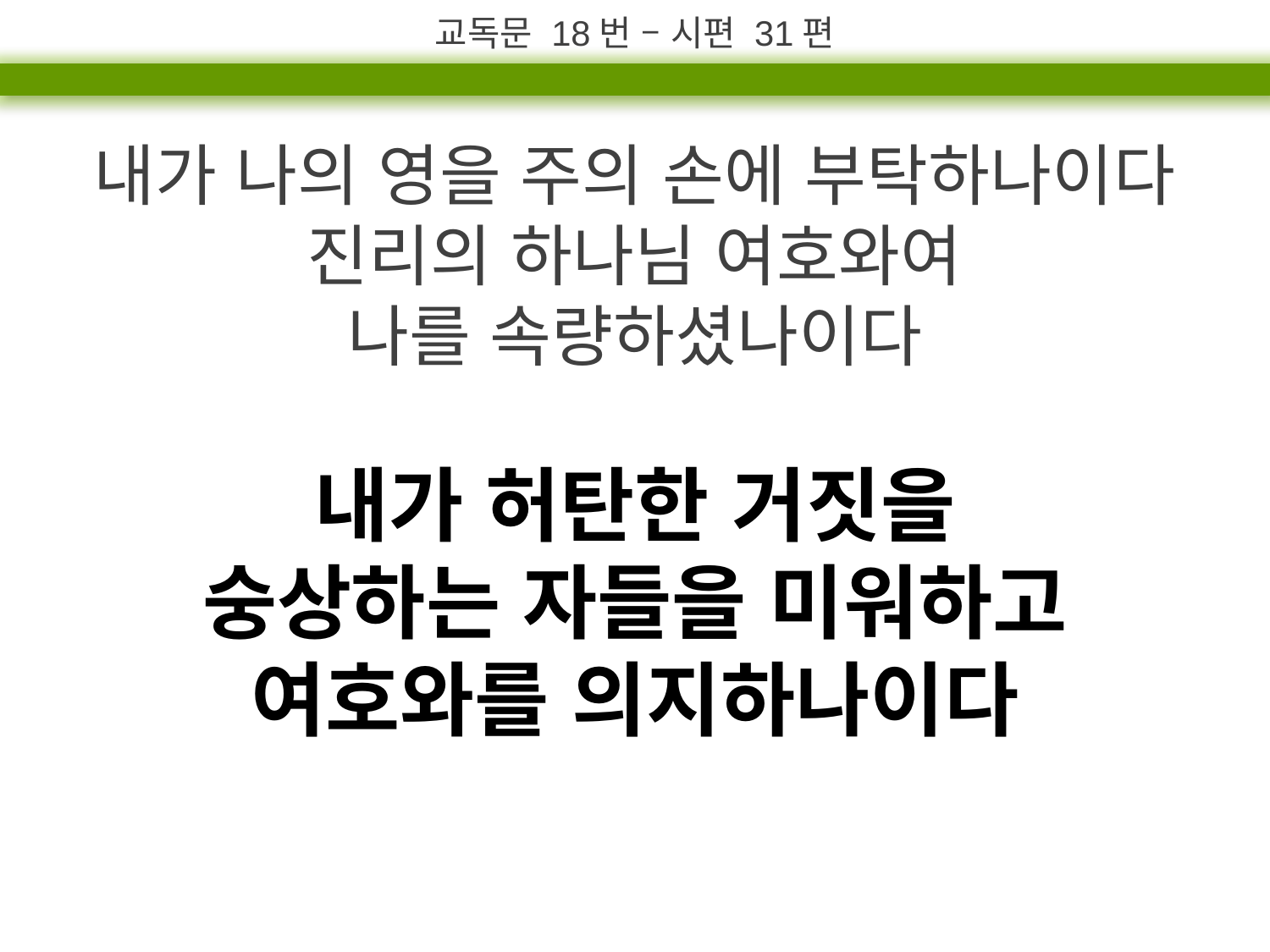

교독문 18번 – 시편 31편

내가 나의 영을 주의 손에 부탁하나이다
진리의 하나님 여호와여
나를 속량하셨나이다
내가 허탄한 거짓을
숭상하는 자들을 미워하고
여호와를 의지하나이다